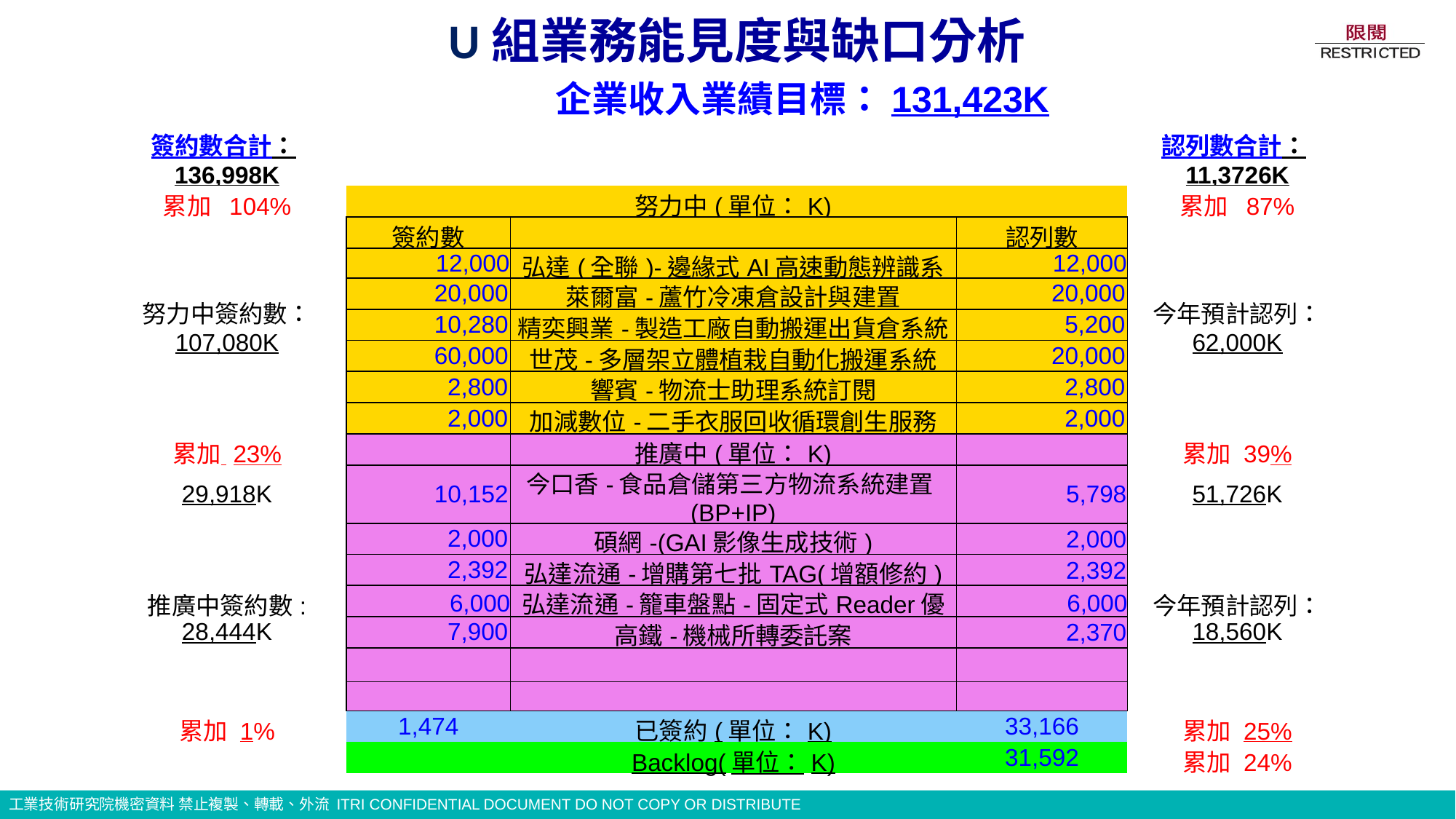

U組業務能見度與缺口分析
企業收入業績目標：131,423K
| 簽約數合計：136,998K |  |  |  | 認列數合計：11,3726K |
| --- | --- | --- | --- | --- |
| 累加 104% |  | 努力中(單位：K) |  | 累加 87% |
| 努力中簽約數： 107,080K | 簽約數 |  | 認列數 | 今年預計認列： 62,000K |
|  | 12,000 | 弘達(全聯)-邊緣式AI高速動態辨識系統 | 12,000 |  |
|  | 20,000 | 萊爾富-蘆竹冷凍倉設計與建置 | 20,000 |  |
|  | 10,280 | 精奕興業-製造工廠自動搬運出貨倉系統 | 5,200 |  |
|  | 60,000 | 世茂-多層架立體植栽自動化搬運系統 | 20,000 |  |
|  | 2,800 | 響賓-物流士助理系統訂閱 | 2,800 |  |
|  | 2,000 | 加減數位-二手衣服回收循環創生服務 | 2,000 |  |
| 累加 23% |  | 推廣中(單位：K) |  | 累加 39% |
| 29,918K | 10,152 | 今口香-食品倉儲第三方物流系統建置(BP+IP) | 5,798 | 51,726K |
|  | 2,000 | 碩網-(GAI影像生成技術) | 2,000 |  |
|  | 2,392 | 弘達流通-增購第七批TAG(增額修約) | 2,392 |  |
| 推廣中簽約數: | 6,000 | 弘達流通-籠車盤點-固定式Reader優化 | 6,000 | 今年預計認列： |
| 28,444K | 500 | 全順-倉儲管理系統月租 | 0 | 18,560K |
|  | 7,900 | 高鐵-機械所轉委託案 | 2,370 |  |
|  |  |  |  |  |
|  |  |  |  |  |
| 累加 1% | 1,474 | 已簽約(單位：K) | 33,166 | 累加 25% |
|  |  | Backlog(單位：K) | 31,592 | 累加 24% |